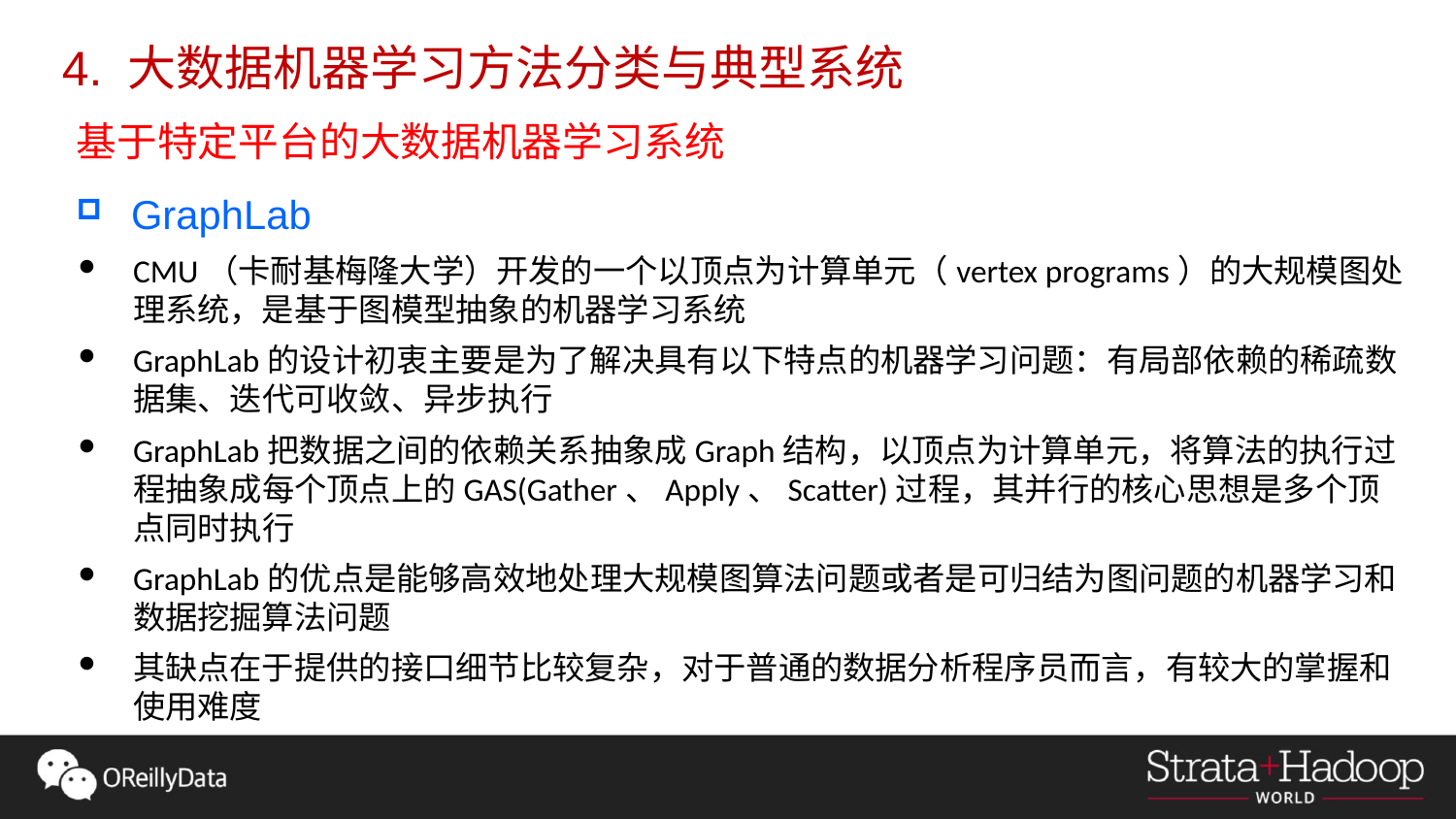

4. 大数据机器学习方法分类与典型系统
基于特定平台的大数据机器学习系统
GraphLab

CMU（卡耐基梅隆大学）开发的一个以顶点为计算单元（vertex programs）的大规模图处理系统，是基于图模型抽象的机器学习系统
GraphLab的设计初衷主要是为了解决具有以下特点的机器学习问题：有局部依赖的稀疏数据集、迭代可收敛、异步执行
GraphLab把数据之间的依赖关系抽象成Graph结构，以顶点为计算单元，将算法的执行过程抽象成每个顶点上的GAS(Gather、Apply、Scatter)过程，其并行的核心思想是多个顶点同时执行
GraphLab的优点是能够高效地处理大规模图算法问题或者是可归结为图问题的机器学习和数据挖掘算法问题
其缺点在于提供的接口细节比较复杂，对于普通的数据分析程序员而言，有较大的掌握和使用难度